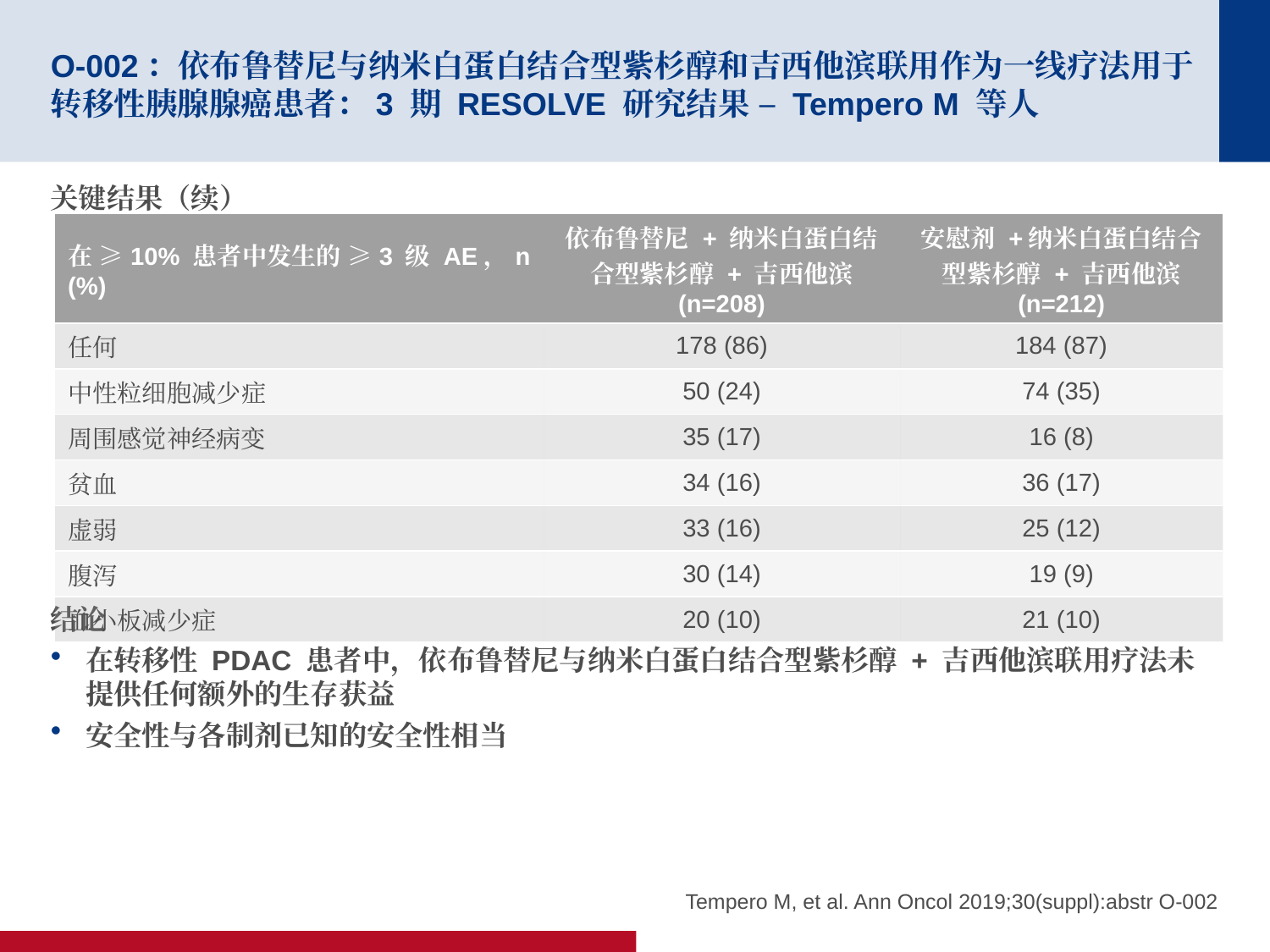

# O-002：依布鲁替尼与纳米白蛋白结合型紫杉醇和吉西他滨联用作为一线疗法用于转移性胰腺腺癌患者：3 期 RESOLVE 研究结果 – Tempero M 等人
关键结果（续）
结论
在转移性 PDAC 患者中，依布鲁替尼与纳米白蛋白结合型紫杉醇 + 吉西他滨联用疗法未提供任何额外的生存获益
安全性与各制剂已知的安全性相当
| 在 ≥10% 患者中发生的 ≥3 级 AE，n (%) | 依布鲁替尼 + 纳米白蛋白结合型紫杉醇 + 吉西他滨 (n=208) | 安慰剂 +纳米白蛋白结合型紫杉醇 + 吉西他滨 (n=212) |
| --- | --- | --- |
| 任何 | 178 (86) | 184 (87) |
| 中性粒细胞减少症 | 50 (24) | 74 (35) |
| 周围感觉神经病变 | 35 (17) | 16 (8) |
| 贫血 | 34 (16) | 36 (17) |
| 虚弱 | 33 (16) | 25 (12) |
| 腹泻 | 30 (14) | 19 (9) |
| 血小板减少症 | 20 (10) | 21 (10) |
Tempero M, et al. Ann Oncol 2019;30(suppl):abstr O-002